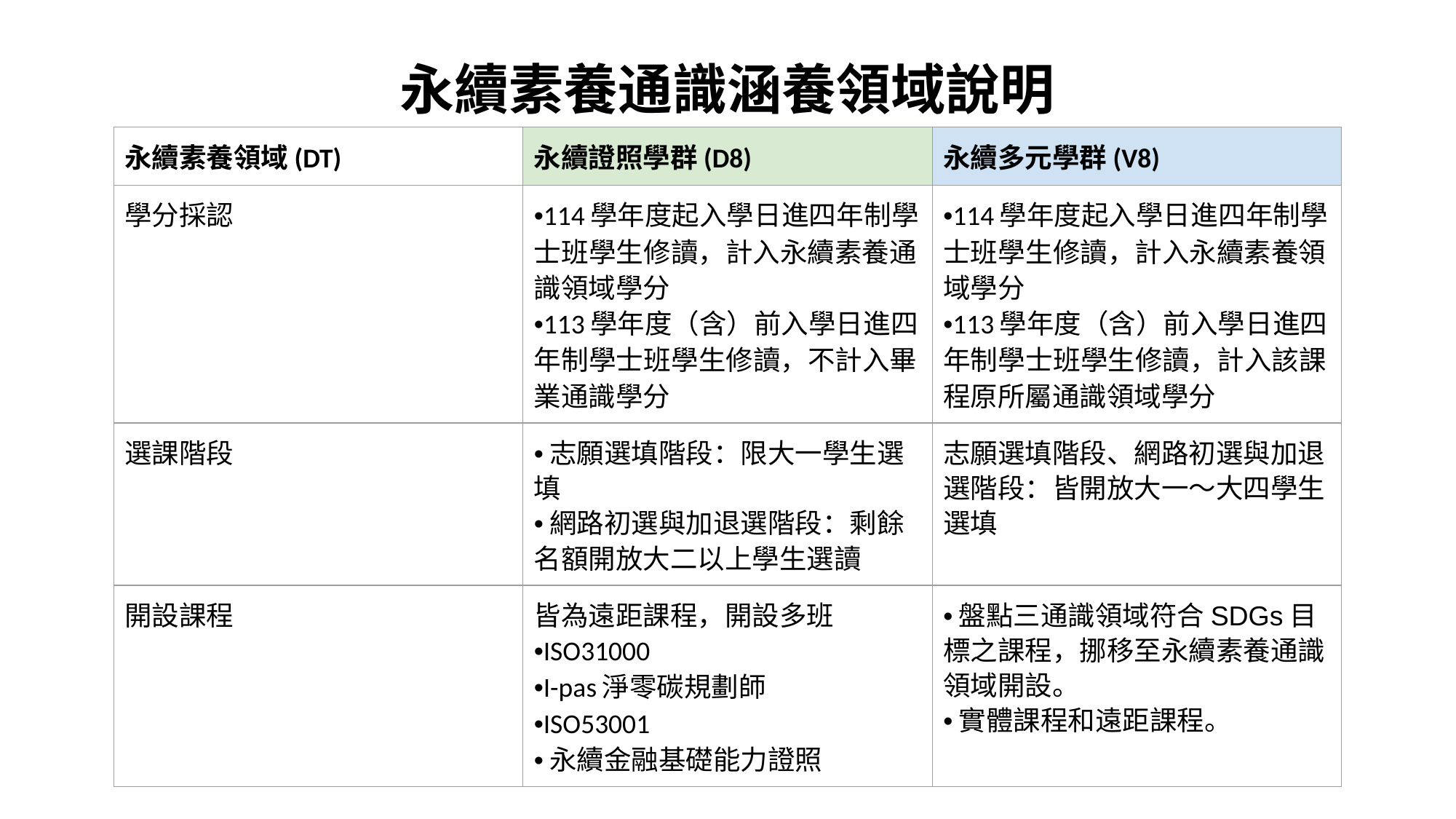

# 永續素養通識涵養領域說明
| 永續素養領域(DT) | 永續證照學群(D8) | 永續多元學群(V8) |
| --- | --- | --- |
| 學分採認 | •114學年度起入學日進四年制學士班學生修讀，計入永續素養通識領域學分 •113學年度（含）前入學日進四年制學士班學生修讀，不計入畢業通識學分 | •114學年度起入學日進四年制學士班學生修讀，計入永續素養領域學分 •113學年度（含）前入學日進四年制學士班學生修讀，計入該課程原所屬通識領域學分 |
| 選課階段 | •志願選填階段：限大一學生選填 •網路初選與加退選階段：剩餘名額開放大二以上學生選讀 | 志願選填階段、網路初選與加退選階段：皆開放大一～大四學生選填 |
| 開設課程 | 皆為遠距課程，開設多班 •ISO31000 •I-pas淨零碳規劃師 •ISO53001 •永續金融基礎能力證照 | •盤點三通識領域符合SDGs目標之課程，挪移至永續素養通識領域開設。 •實體課程和遠距課程。 |